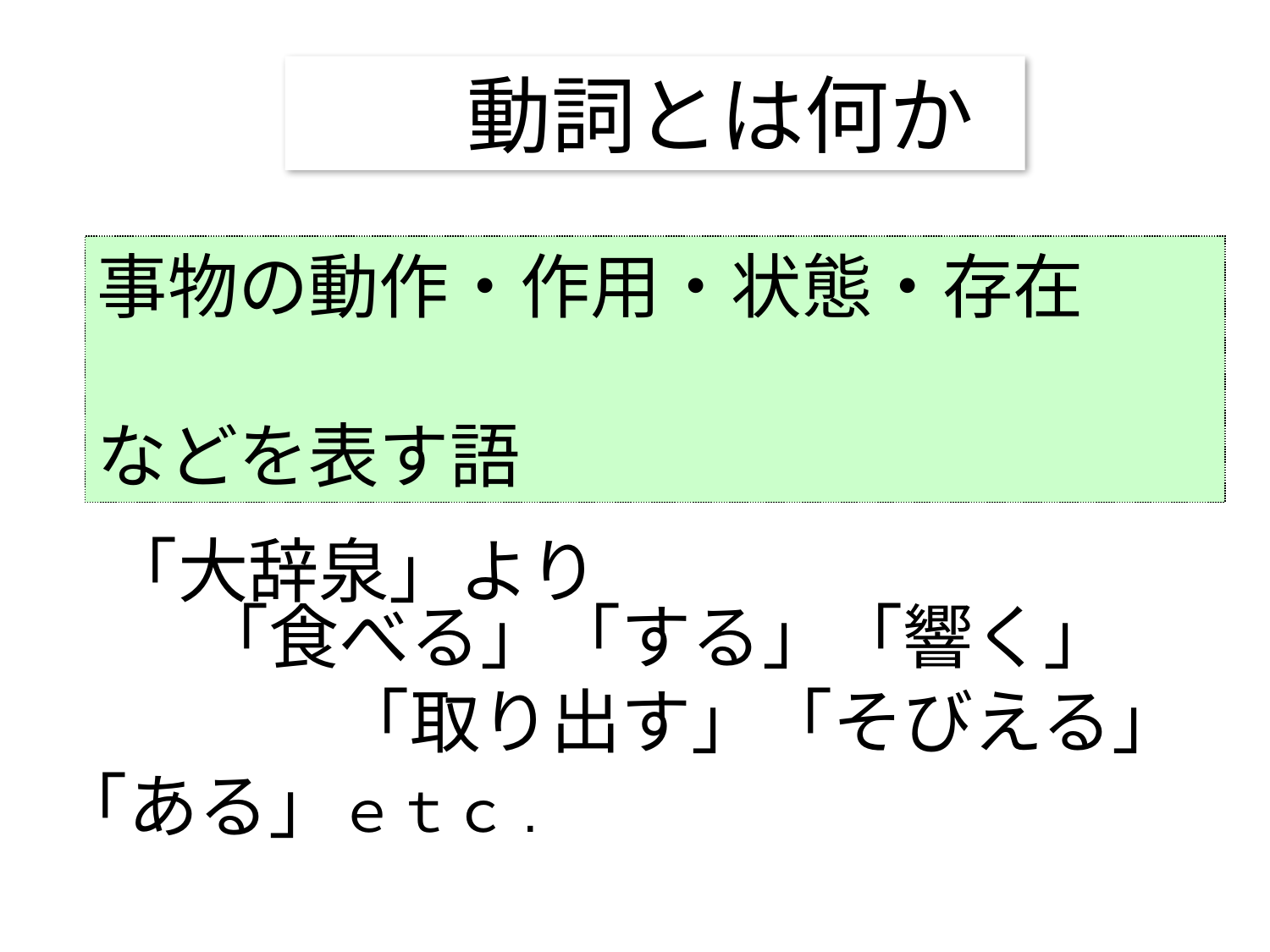

動詞とは何か
事物の動作・作用・状態・存在
　　　　　　　　　　　　　　　などを表す語
　　　　　　　　　　　　　　　「大辞泉」より
　　「食べる」「する」「響く」
　　　　「取り出す」「そびえる」「ある」ｅｔｃ.